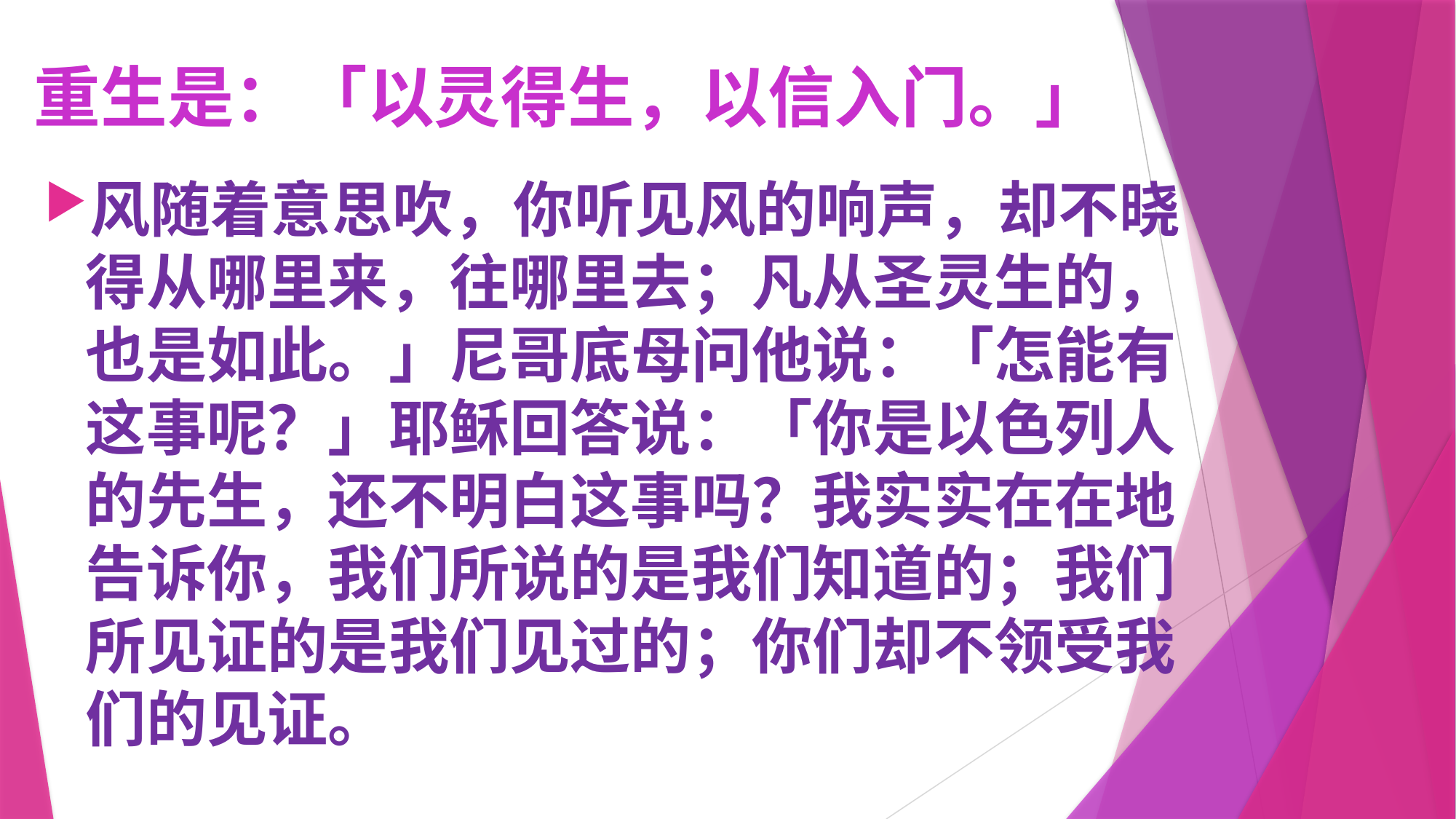

# 重生是：「以灵得生，以信入门。」
风随着意思吹，你听见风的响声，却不晓得从哪里来，往哪里去；凡从圣灵生的，也是如此。」尼哥底母问他说：「怎能有这事呢？」耶稣回答说：「你是以色列人的先生，还不明白这事吗？我实实在在地告诉你，我们所说的是我们知道的；我们所见证的是我们见过的；你们却不领受我们的见证。